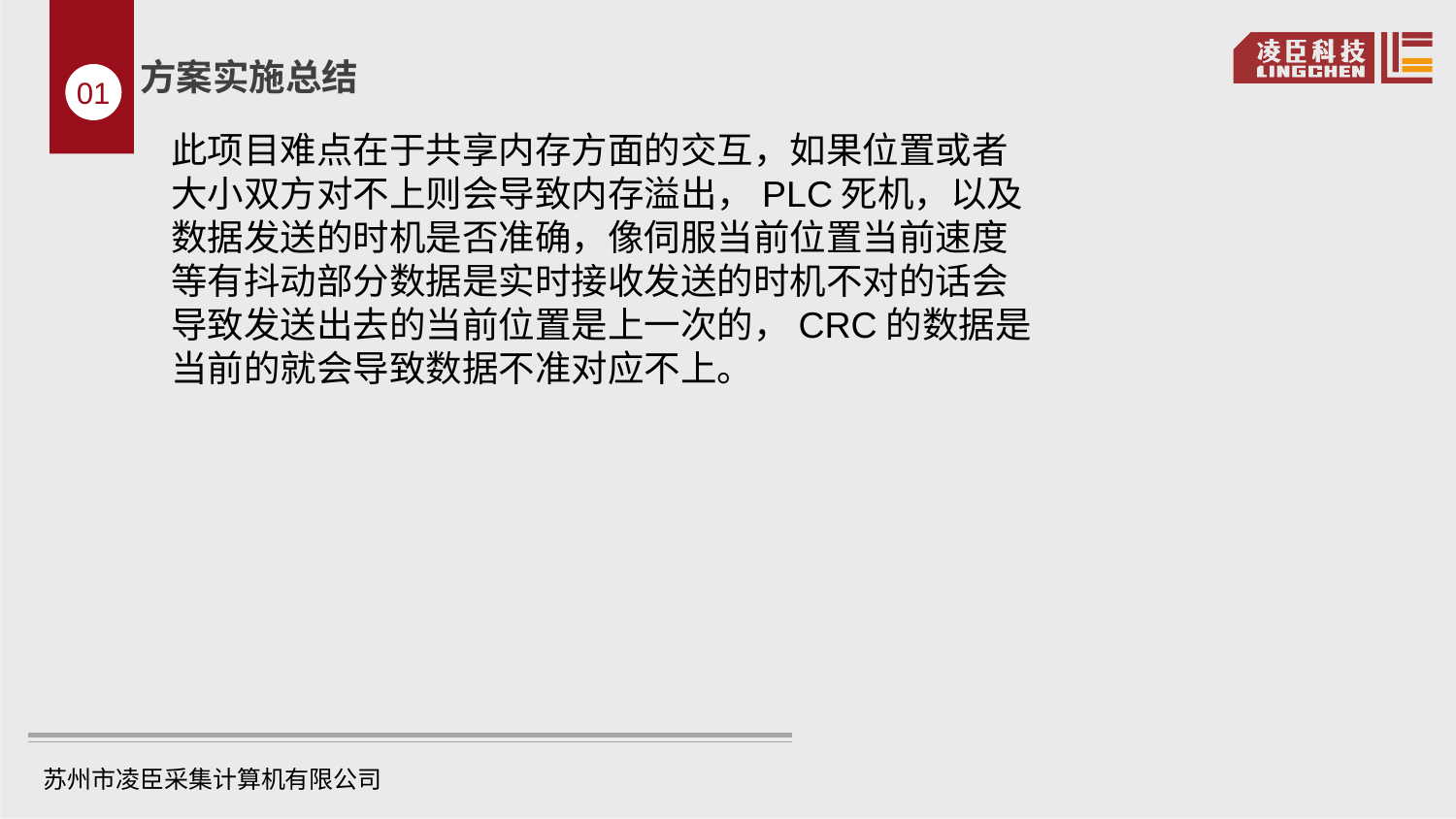

方案实施总结

01
此项目难点在于共享内存方面的交互，如果位置或者大小双方对不上则会导致内存溢出，PLC死机，以及数据发送的时机是否准确，像伺服当前位置当前速度等有抖动部分数据是实时接收发送的时机不对的话会导致发送出去的当前位置是上一次的，CRC的数据是当前的就会导致数据不准对应不上。